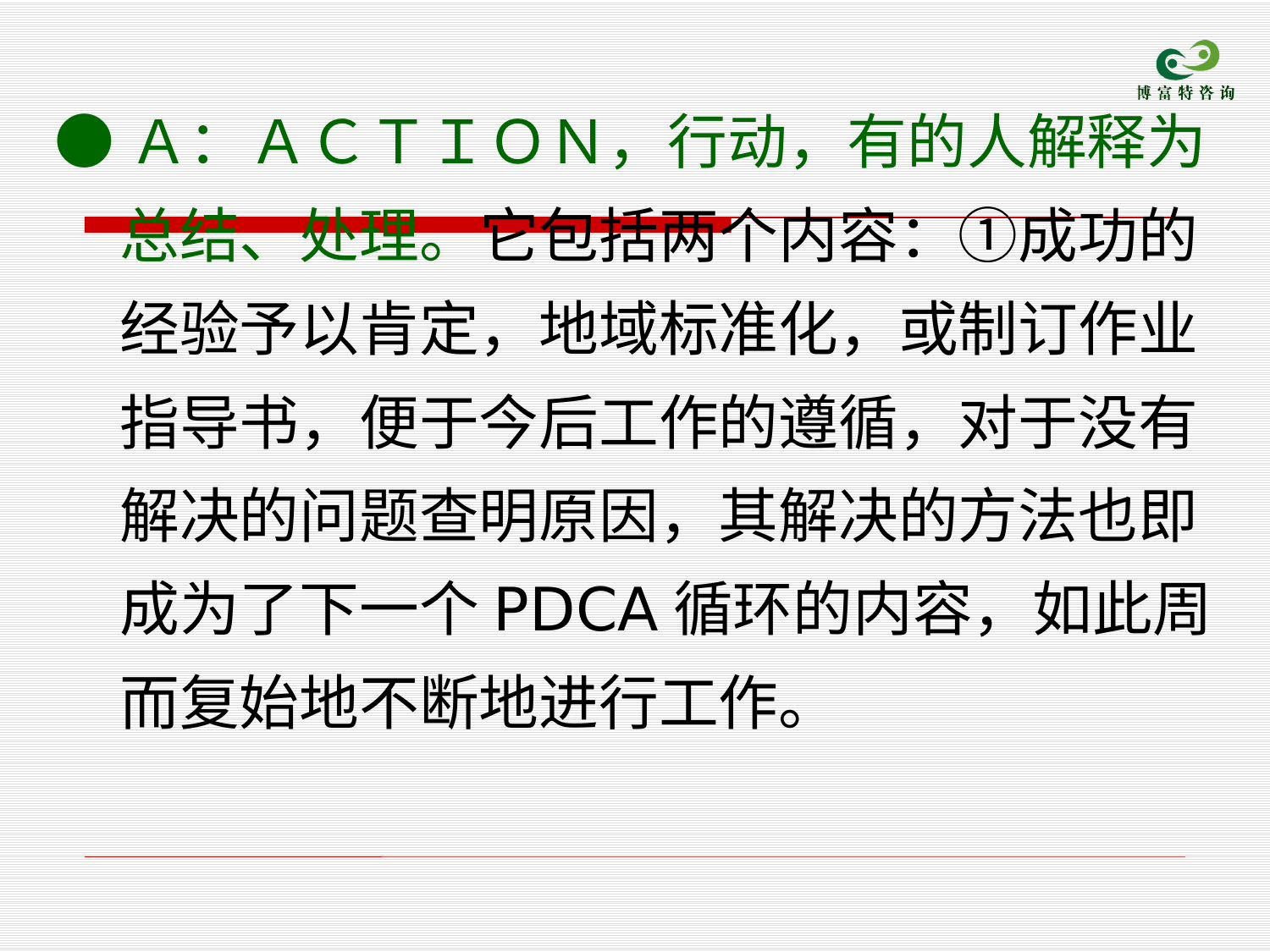

●Ａ：ＡＣＴＩＯＮ，行动，有的人解释为总结、处理。它包括两个内容：①成功的经验予以肯定，地域标准化，或制订作业指导书，便于今后工作的遵循，对于没有解决的问题查明原因，其解决的方法也即成为了下一个PDCA循环的内容，如此周而复始地不断地进行工作。
655